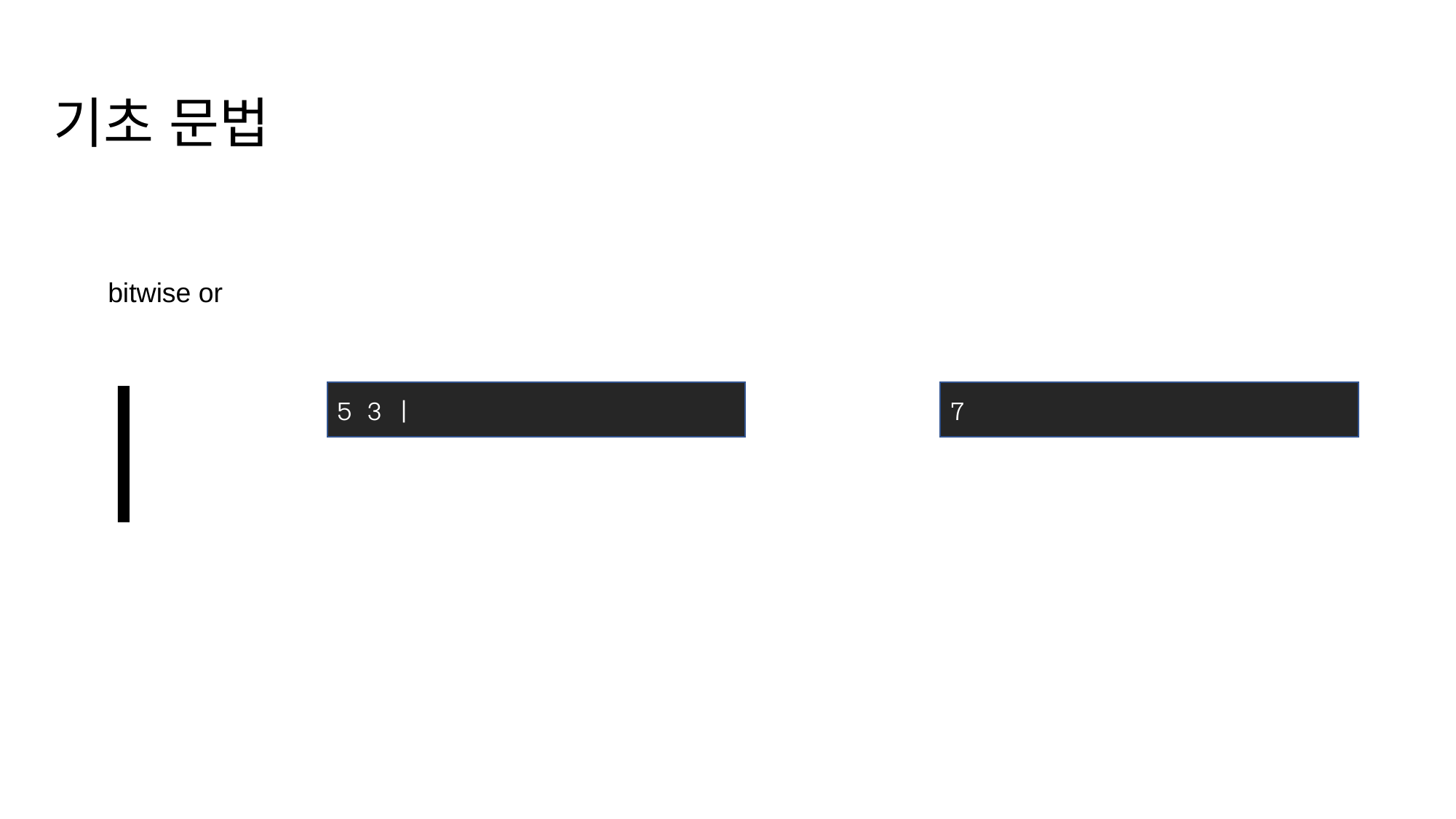

기초 문법
|
bitwise or
5 3 |
7